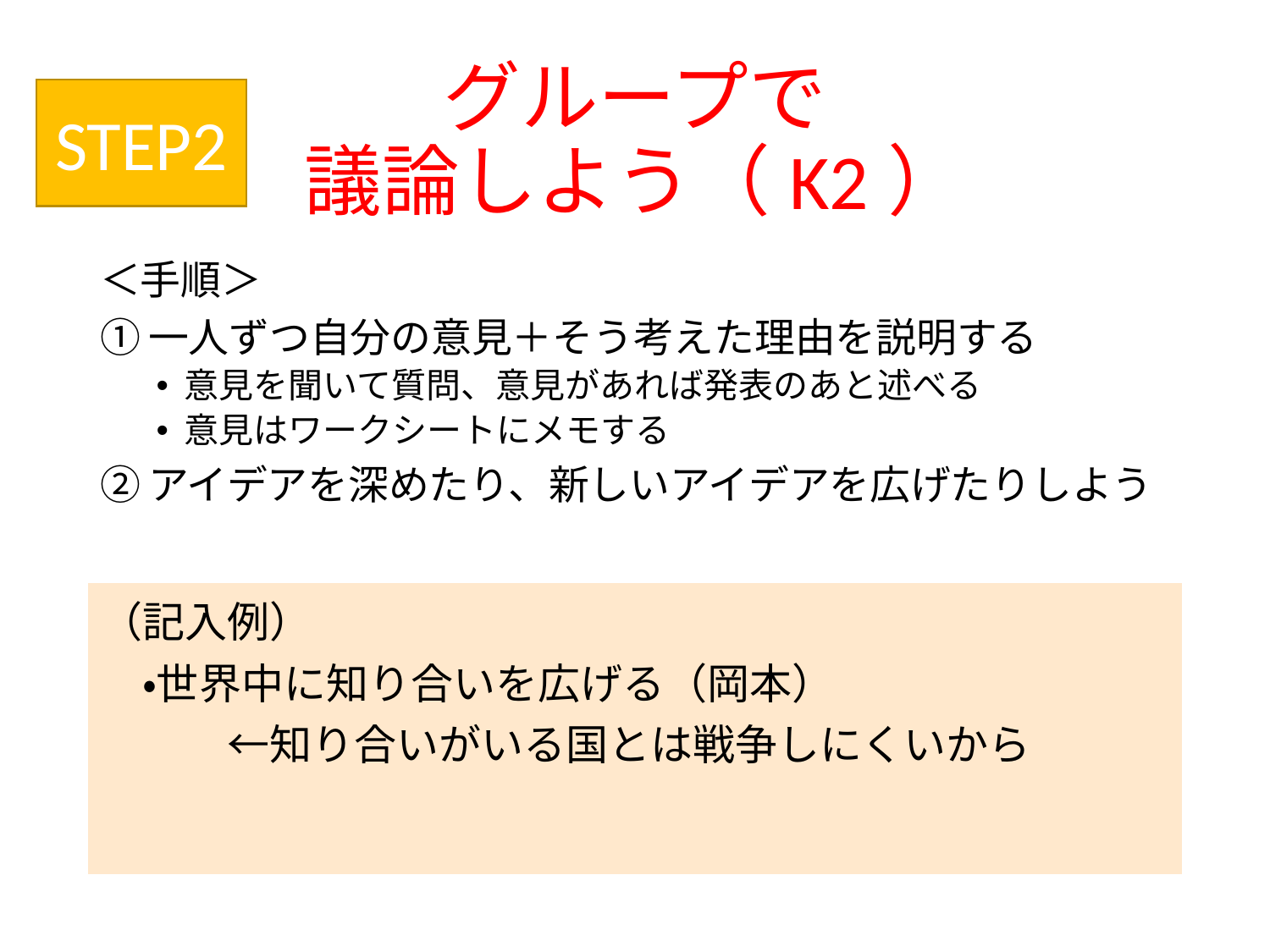

# グループで 議論しよう（K2）
STEP2
＜手順＞
①一人ずつ自分の意見＋そう考えた理由を説明する
意見を聞いて質問、意見があれば発表のあと述べる
意見はワークシートにメモする
②アイデアを深めたり、新しいアイデアを広げたりしよう
| （記入例） 　・世界中に知り合いを広げる（岡本） 　　　←知り合いがいる国とは戦争しにくいから |
| --- |